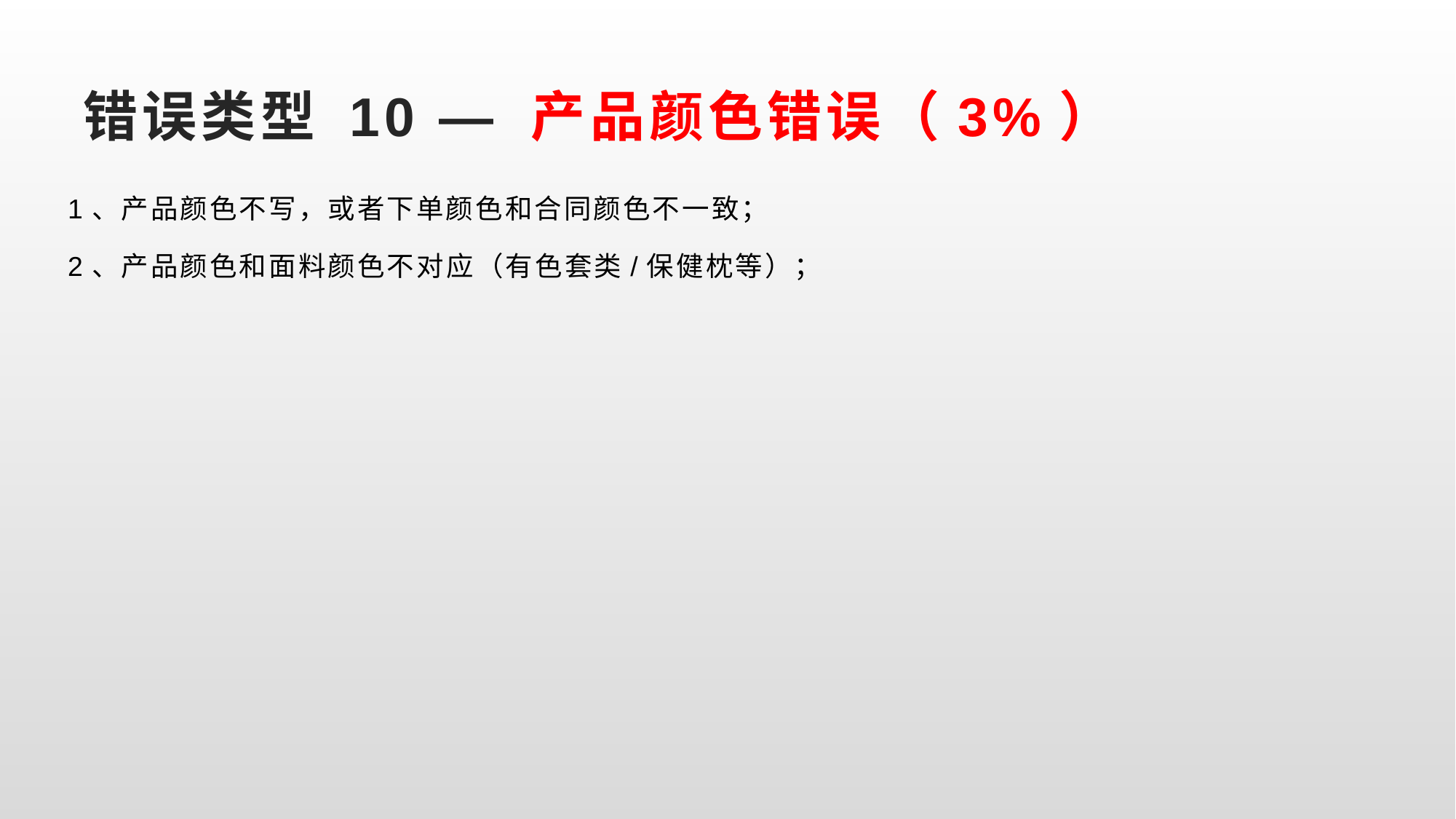

# 错误类型 10 — 产品颜色错误（3%）
1、产品颜色不写，或者下单颜色和合同颜色不一致；
2、产品颜色和面料颜色不对应（有色套类/保健枕等）；
52